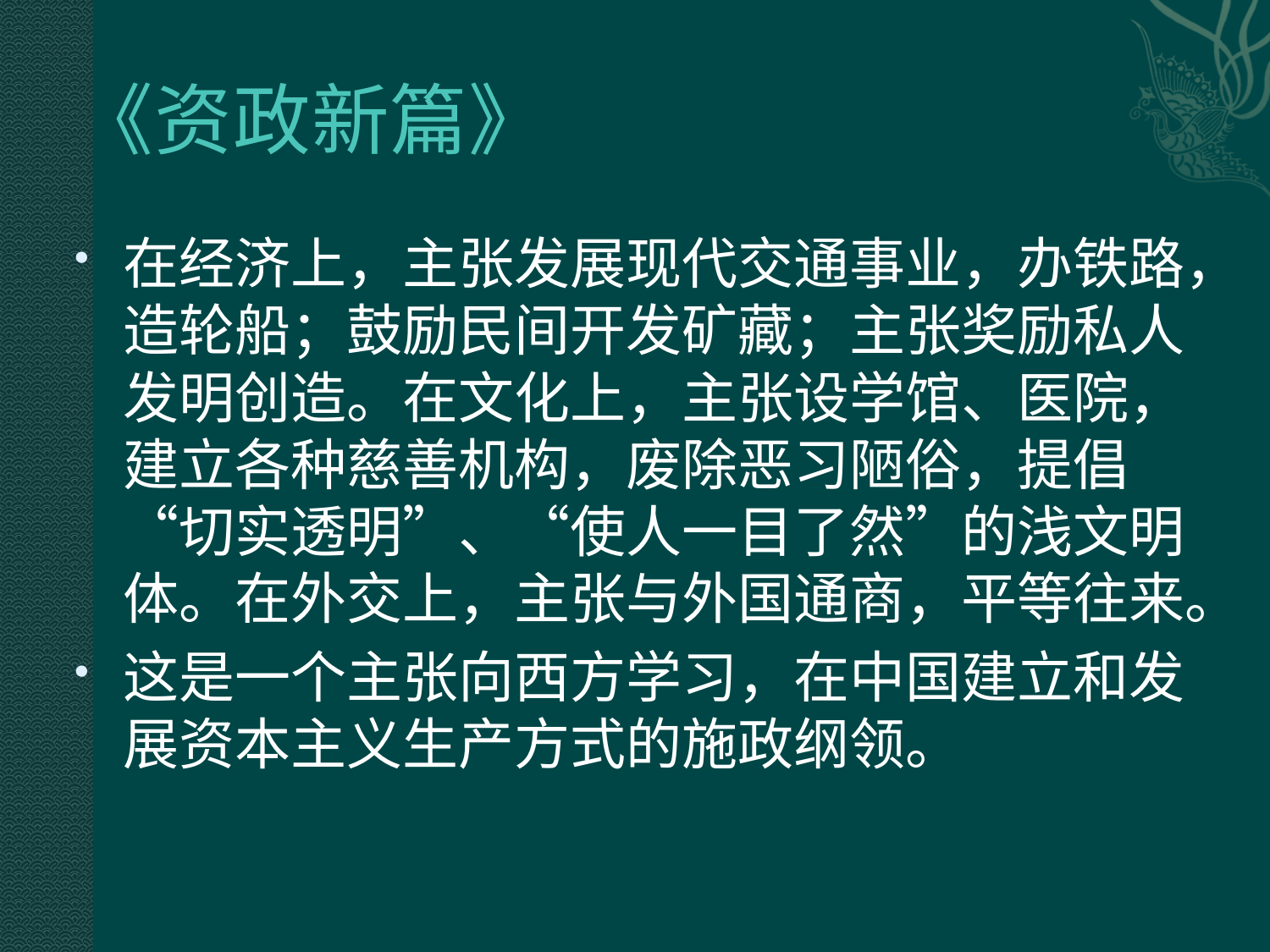

# 《资政新篇》
在经济上，主张发展现代交通事业，办铁路，造轮船；鼓励民间开发矿藏；主张奖励私人发明创造。在文化上，主张设学馆、医院，建立各种慈善机构，废除恶习陋俗，提倡“切实透明”、“使人一目了然”的浅文明体。在外交上，主张与外国通商，平等往来。
这是一个主张向西方学习，在中国建立和发展资本主义生产方式的施政纲领。